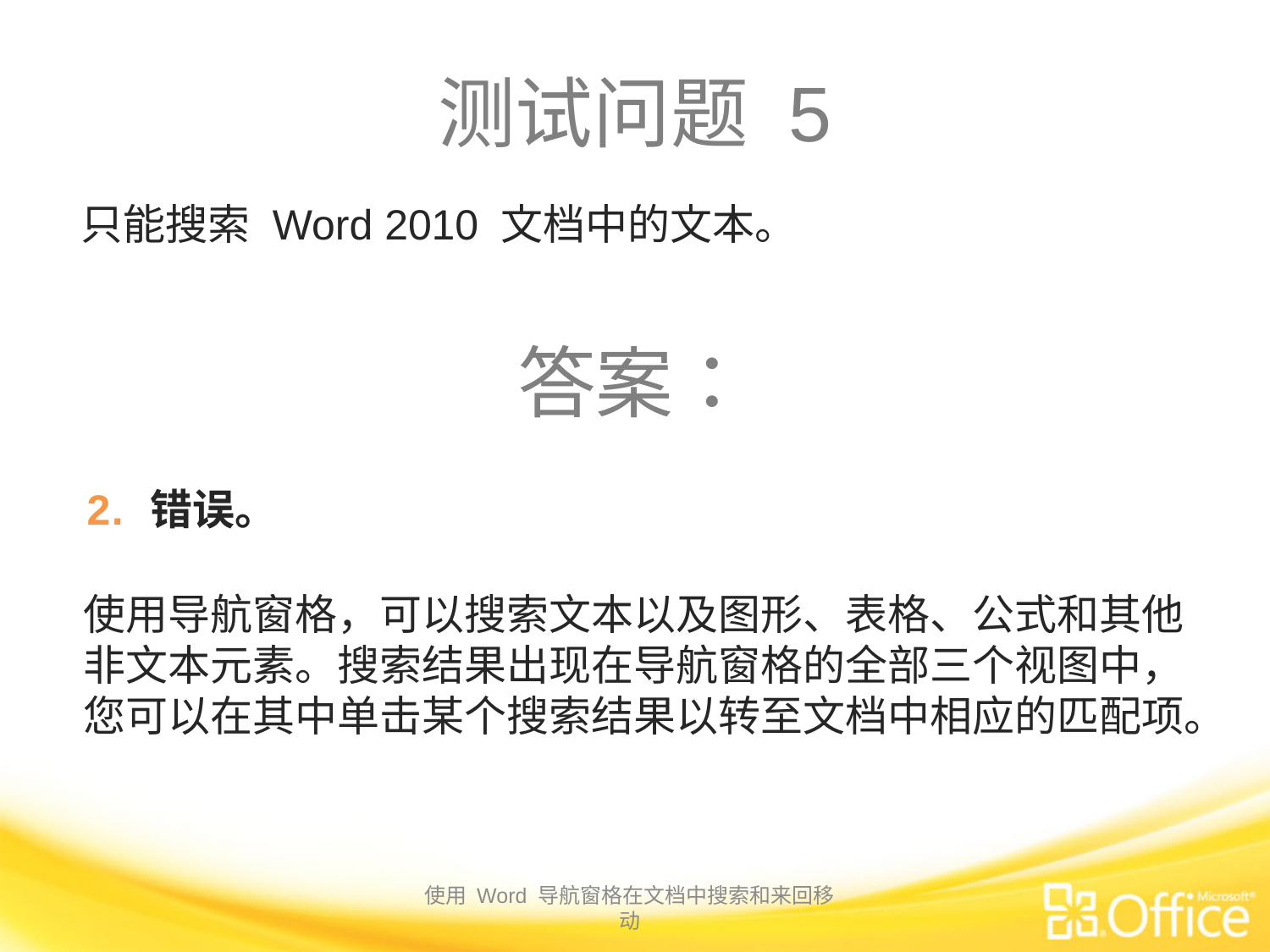

# 测试问题 5
只能搜索 Word 2010 文档中的文本。
答案：
错误。
使用导航窗格，可以搜索文本以及图形、表格、公式和其他非文本元素。搜索结果出现在导航窗格的全部三个视图中，您可以在其中单击某个搜索结果以转至文档中相应的匹配项。
使用 Word 导航窗格在文档中搜索和来回移动